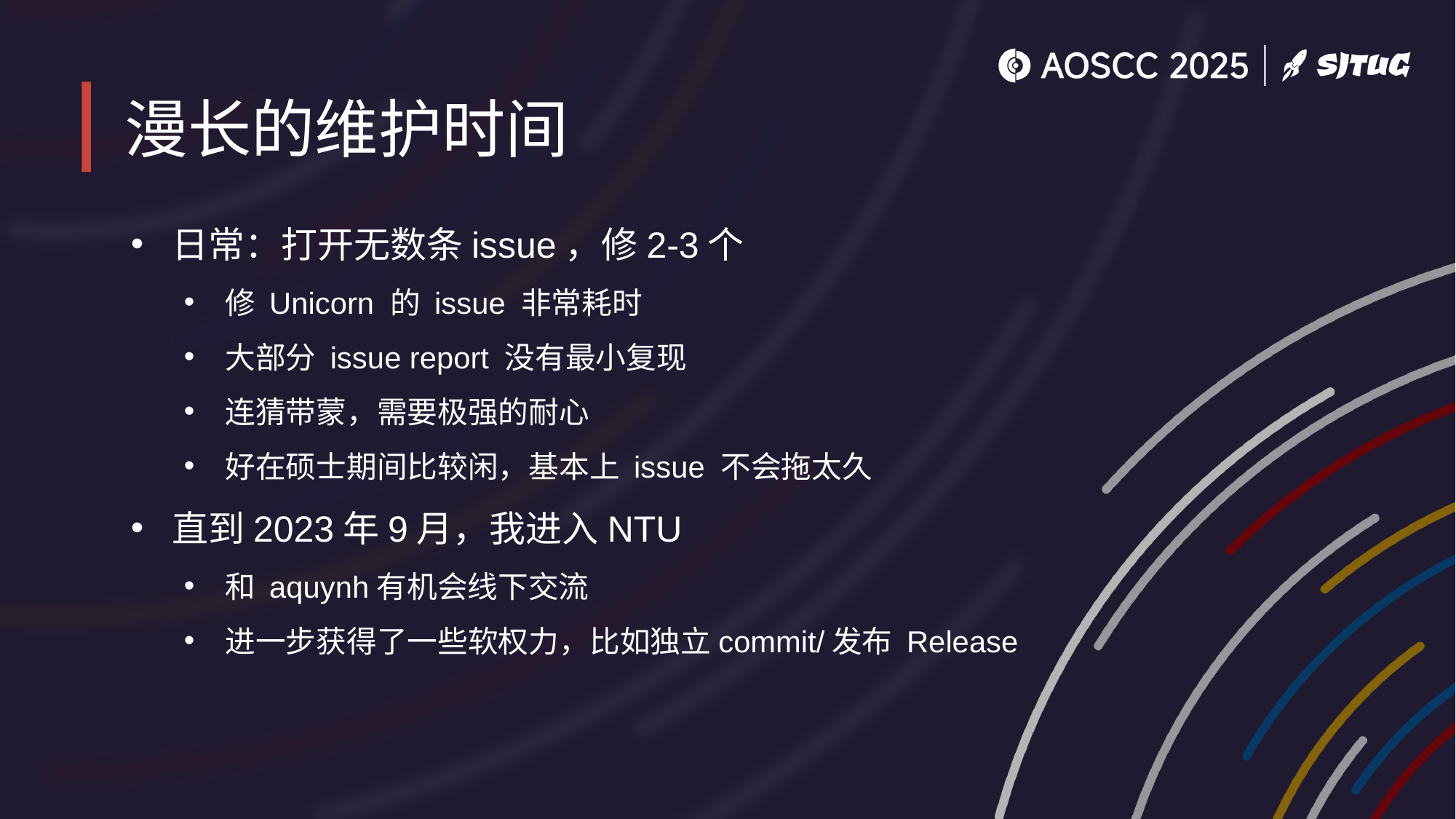

# 漫长的维护时间
日常：打开无数条issue，修2-3个
修 Unicorn 的 issue 非常耗时
大部分 issue report 没有最小复现
连猜带蒙，需要极强的耐心
好在硕士期间比较闲，基本上 issue 不会拖太久
直到2023年9月，我进入NTU
和 aquynh有机会线下交流
进一步获得了一些软权力，比如独立commit/发布 Release